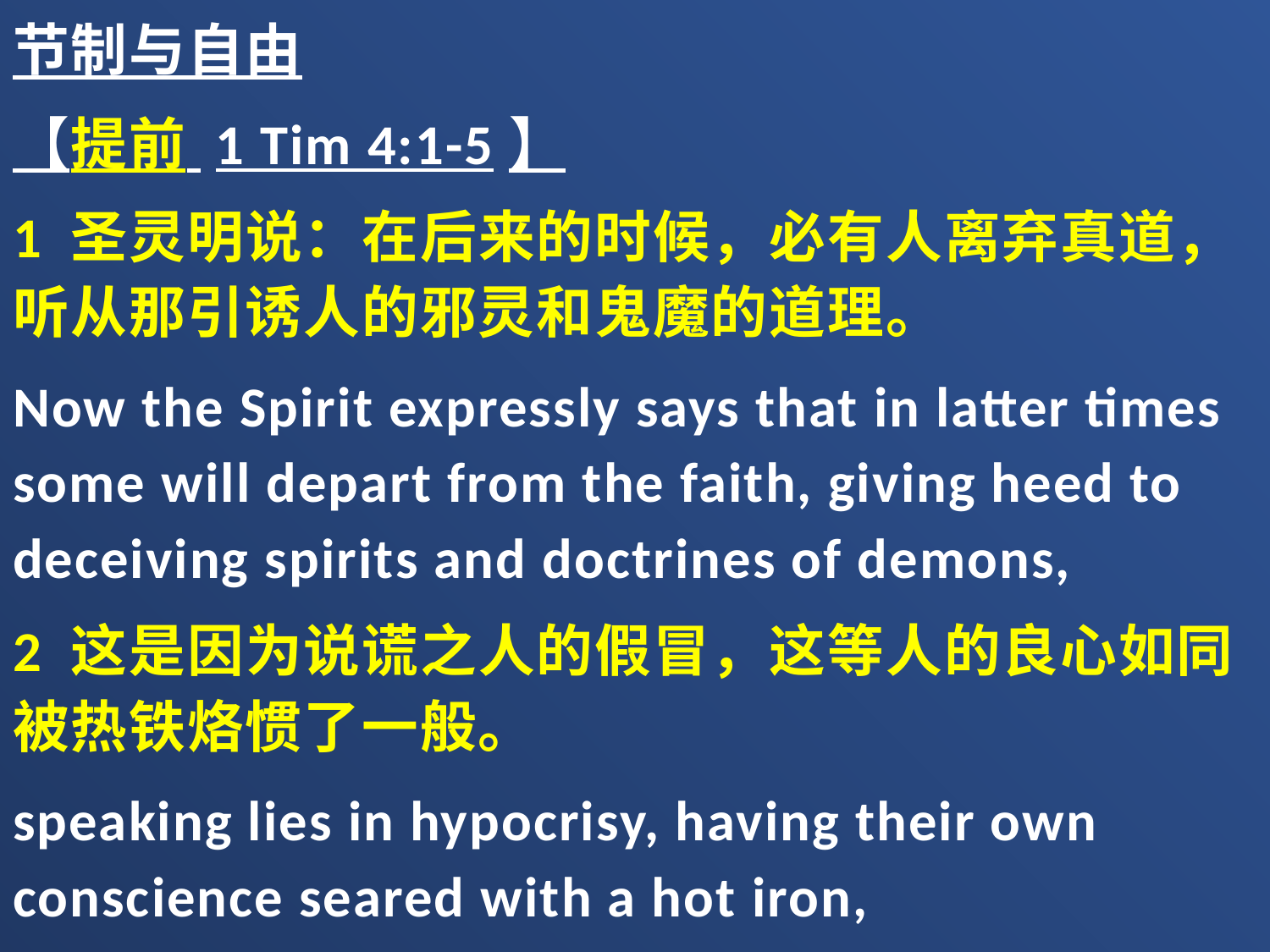

节制与自由
【提前 1 Tim 4:1-5】
1 圣灵明说：在后来的时候，必有人离弃真道，听从那引诱人的邪灵和鬼魔的道理。
Now the Spirit expressly says that in latter times some will depart from the faith, giving heed to deceiving spirits and doctrines of demons,
2 这是因为说谎之人的假冒，这等人的良心如同被热铁烙惯了一般。
speaking lies in hypocrisy, having their own conscience seared with a hot iron,